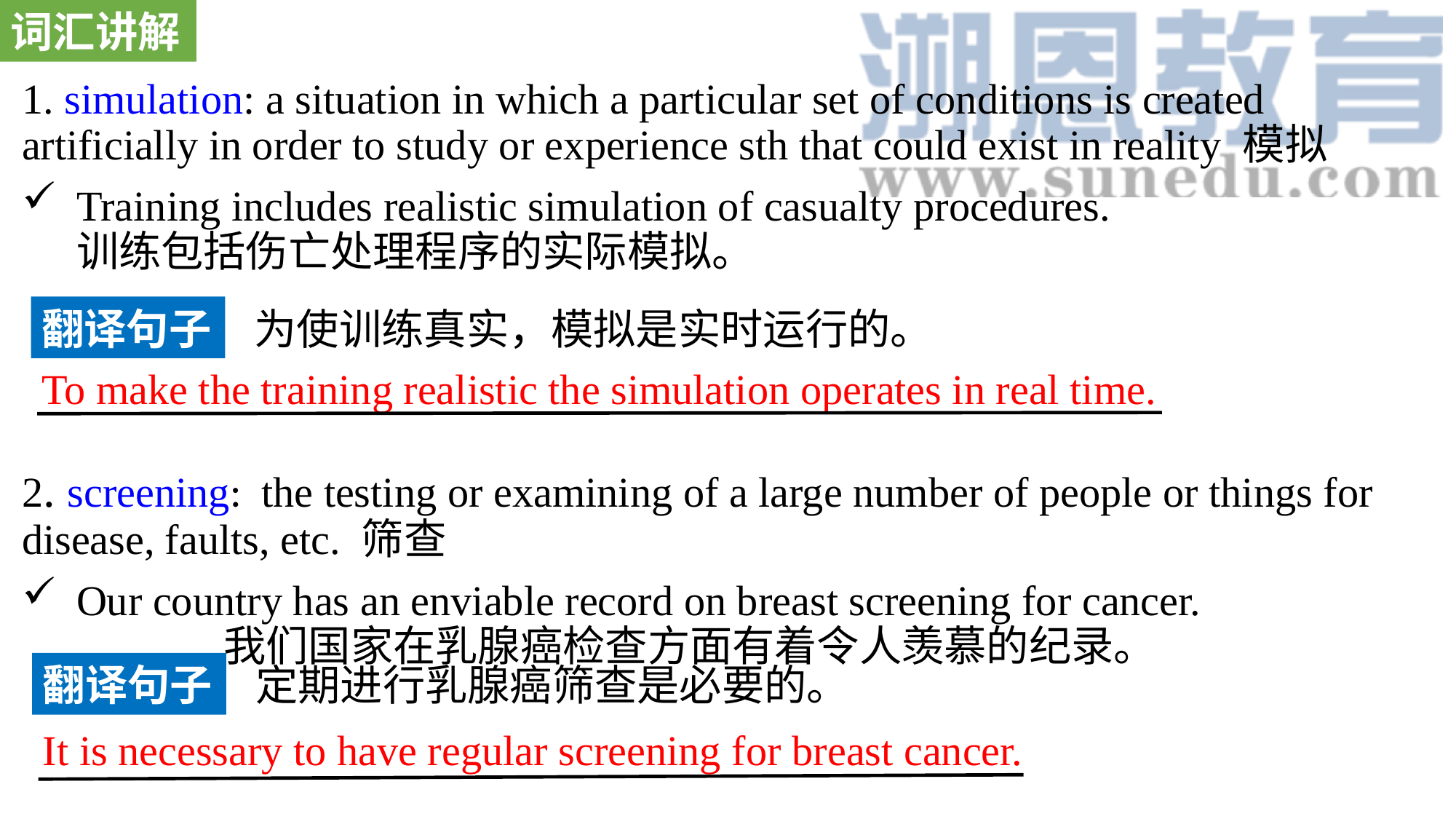

词汇讲解
1. simulation: a situation in which a particular set of conditions is created artificially in order to study or experience sth that could exist in reality 模拟
Training includes realistic simulation of casualty procedures.                            训练包括伤亡处理程序的实际模拟。

2. screening:  the testing or examining of a large number of people or things for disease, faults, etc. 筛查
Our country has an enviable record on breast screening for cancer.                                     我们国家在乳腺癌检查方面有着令人羡慕的纪录。
翻译句子
为使训练真实，模拟是实时运行的。
To make the training realistic the simulation operates in real time.
翻译句子
定期进行乳腺癌筛查是必要的。
It is necessary to have regular screening for breast cancer.